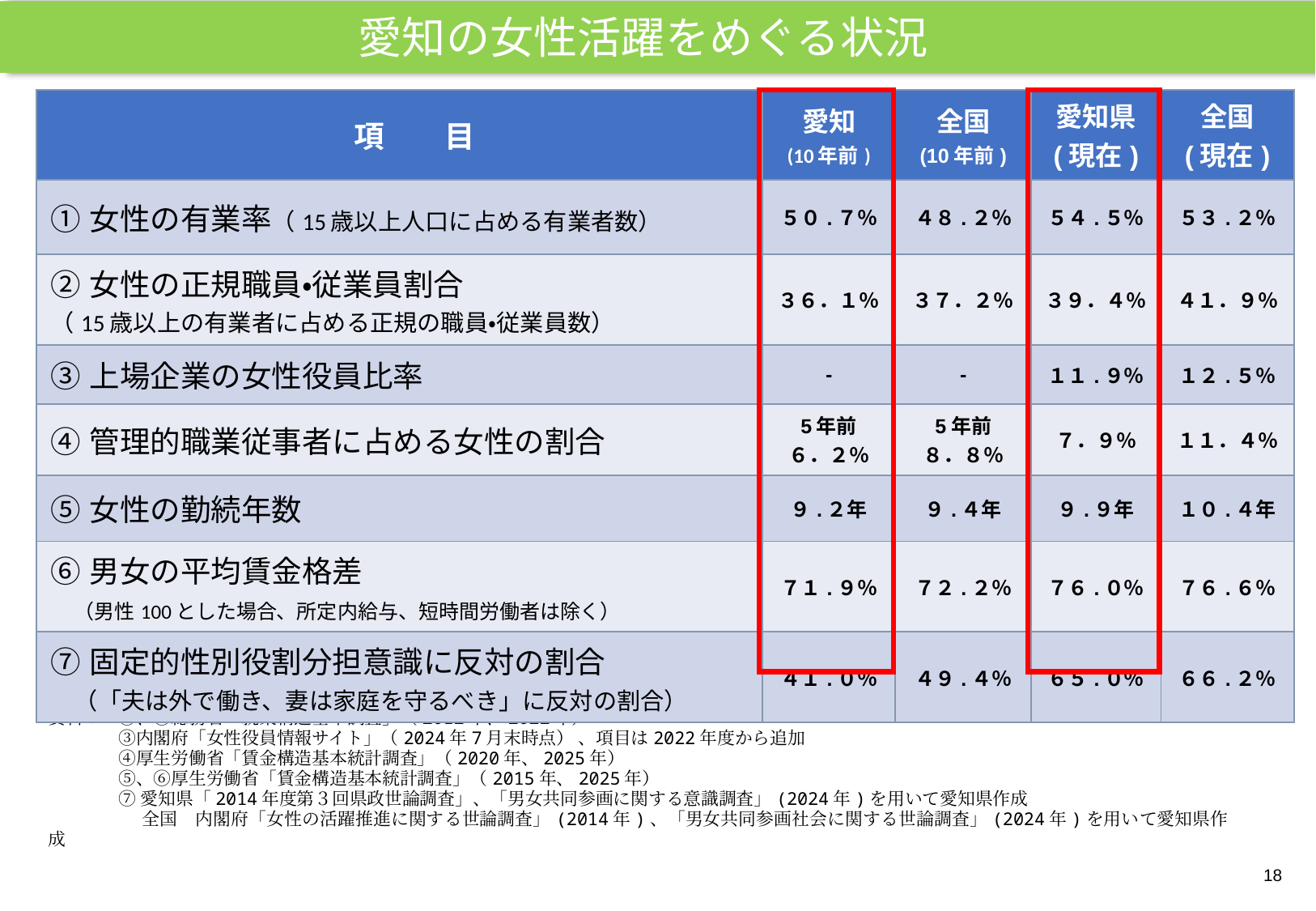

愛知の女性活躍をめぐる状況

| 項　　目 | 愛知 (10年前) | 全国 (10年前) | 愛知県 (現在) | 全国 (現在) |
| --- | --- | --- | --- | --- |
| ①女性の有業率（15歳以上人口に占める有業者数） | ５０.７％ | ４８.２％ | ５４.５％ | ５３.２％ |
| ②女性の正規職員・従業員割合 （15歳以上の有業者に占める正規の職員・従業員数） | ３６．１％ | ３７．２％ | ３９．４％ | ４１．９％ |
| ③上場企業の女性役員比率 | - | - | １１.９％ | １２.５％ |
| ④管理的職業従事者に占める女性の割合 | 5年前 ６．２％ | 5年前 ８．８％ | ７．９％ | １１．４％ |
| ⑤女性の勤続年数 | ９.２年 | ９.４年 | ９.９年 | １０.４年 |
| ⑥男女の平均賃金格差 　（男性100とした場合、所定内給与、短時間労働者は除く） | ７１.９％ | ７２.２％ | ７６.０％ | ７６.６％ |
| ⑦固定的性別役割分担意識に反対の割合 　（「夫は外で働き、妻は家庭を守るべき」に反対の割合） | ４１.０％ | ４９.４％ | ６５.０％ | ６６.２％ |

資料：　①、②総務省「就業構造基本調査」（2012年、2022年）
　　　　③内閣府「女性役員情報サイト」（2024年7月末時点） 、項目は2022年度から追加
　　　　④厚生労働省「賃金構造基本統計調査」（2020年、2025年）
　　　　⑤、⑥厚生労働省「賃金構造基本統計調査」（2015年、2025年）
　　　　⑦ 愛知県「2014年度第３回県政世論調査」、「男女共同参画に関する意識調査」(2024年)を用いて愛知県作成
　　　　　 全国　内閣府「女性の活躍推進に関する世論調査」(2014年)、「男女共同参画社会に関する世論調査」(2024年)を用いて愛知県作成

18